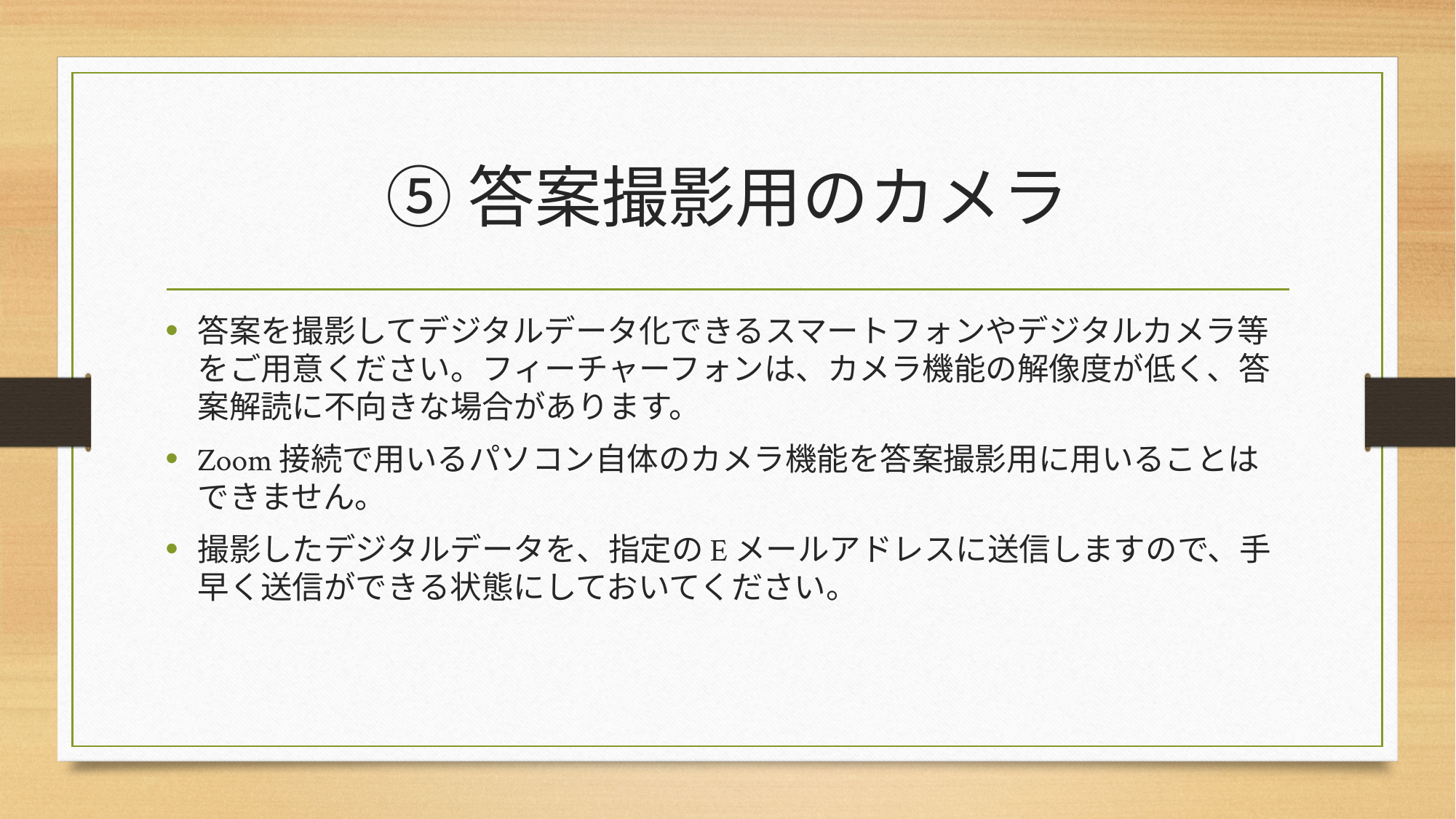

# ⑤答案撮影用のカメラ
答案を撮影してデジタルデータ化できるスマートフォンやデジタルカメラ等をご用意ください。フィーチャーフォンは、カメラ機能の解像度が低く、答案解読に不向きな場合があります。
Zoom接続で用いるパソコン自体のカメラ機能を答案撮影用に用いることはできません。
撮影したデジタルデータを、指定のEメールアドレスに送信しますので、手早く送信ができる状態にしておいてください。